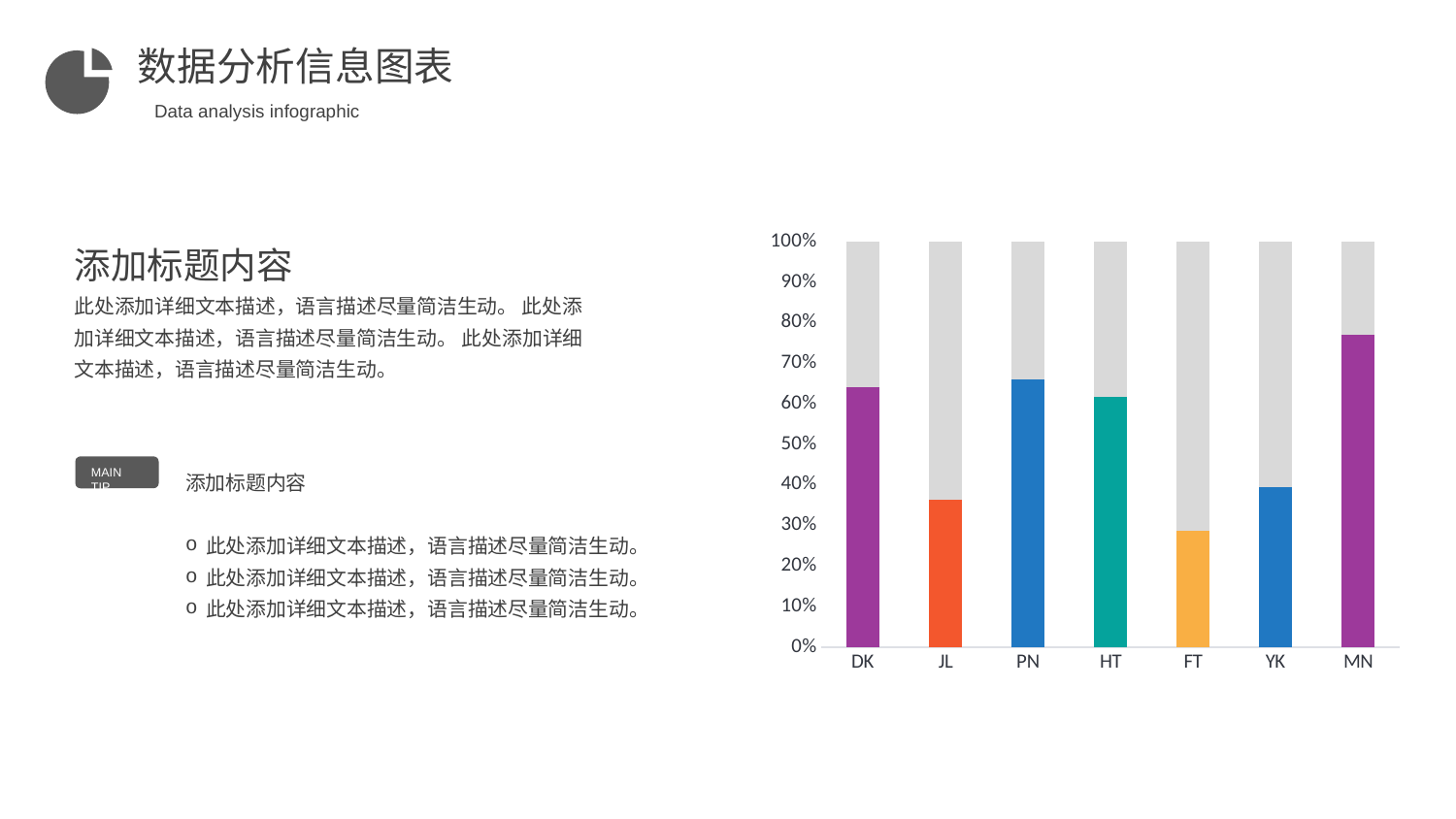

数据分析信息图表

Data analysis infographic

### Chart

| Category | Series 1 | Series 2 |
|---|---|---|
| DK | 4.3 | 2.4 |
| JL | 2.5 | 4.4 |
| PN | 3.5 | 1.8 |
| HT | 4.5 | 2.8 |
| FT | 2.0 | 5.0 |
| YK | 1.3 | 2.0 |
| MN | 5.0 | 1.5 |
添加标题内容
此处添加详细文本描述，语言描述尽量简洁生动。 此处添加详细文本描述，语言描述尽量简洁生动。 此处添加详细文本描述，语言描述尽量简洁生动。
MAIN TIP
添加标题内容

此处添加详细文本描述，语言描述尽量简洁生动。
此处添加详细文本描述，语言描述尽量简洁生动。
此处添加详细文本描述，语言描述尽量简洁生动。